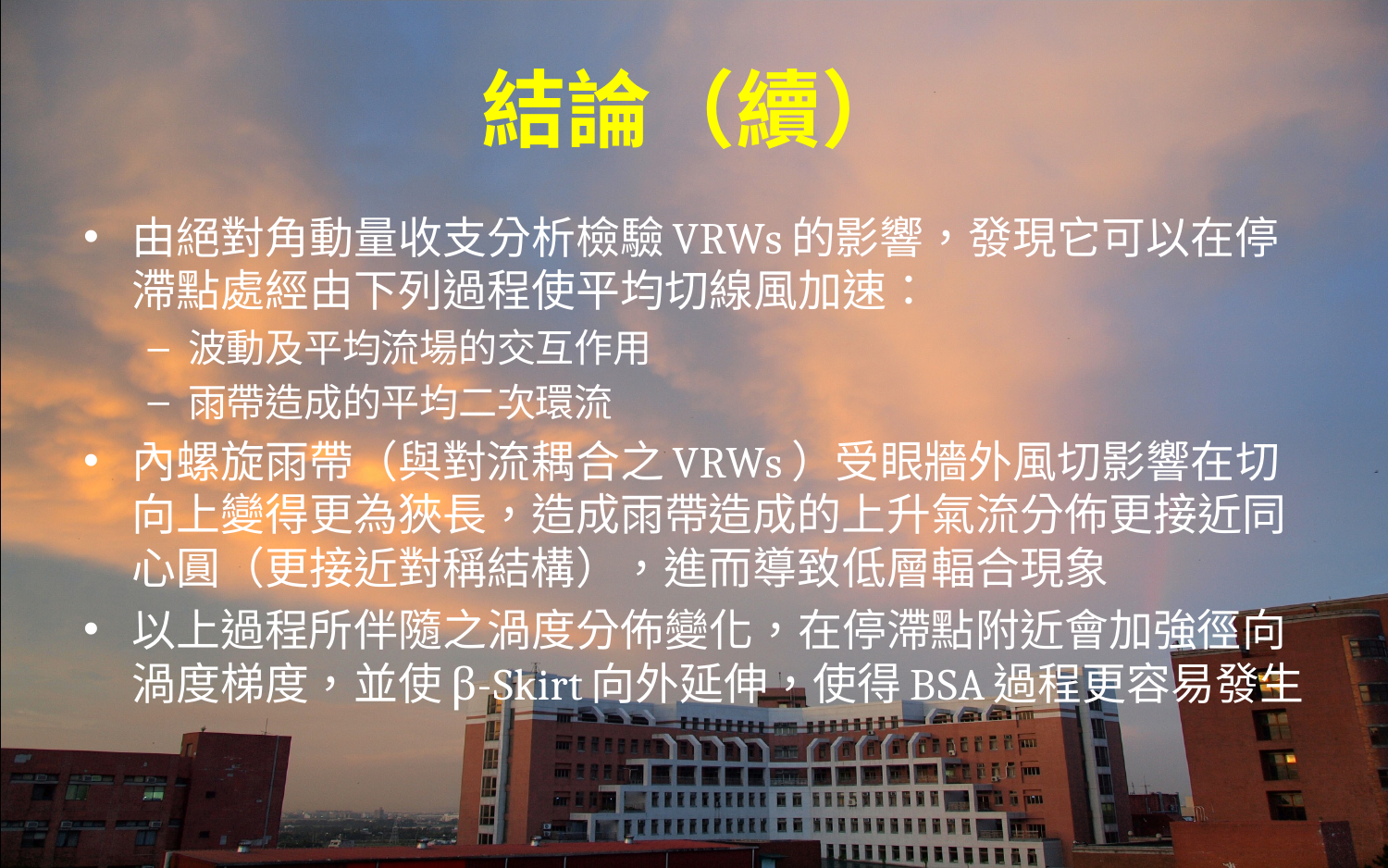

# 結論（續）
由絕對角動量收支分析檢驗VRWs的影響，發現它可以在停滯點處經由下列過程使平均切線風加速：
波動及平均流場的交互作用
雨帶造成的平均二次環流
內螺旋雨帶（與對流耦合之VRWs）受眼牆外風切影響在切向上變得更為狹長，造成雨帶造成的上升氣流分佈更接近同心圓（更接近對稱結構），進而導致低層輻合現象
以上過程所伴隨之渦度分佈變化，在停滯點附近會加強徑向渦度梯度，並使β-Skirt向外延伸，使得BSA過程更容易發生